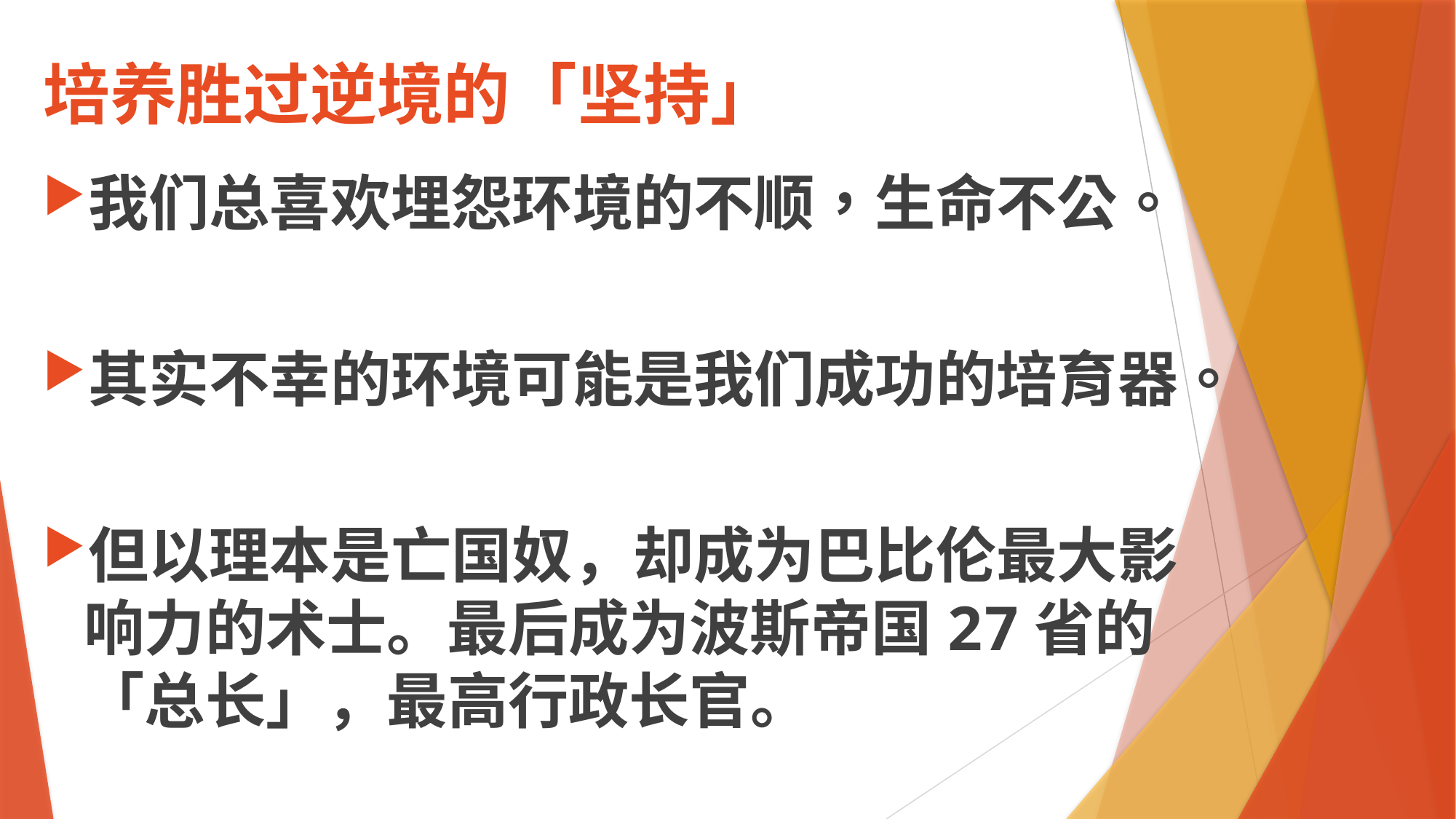

# 培养胜过逆境的「坚持」
我们总喜欢埋怨环境的不顺，生命不公。

其实不幸的环境可能是我们成功的培育器。

但以理本是亡国奴，却成为巴比伦最大影响力的术士。最后成为波斯帝国27省的「总长」，最高行政长官。